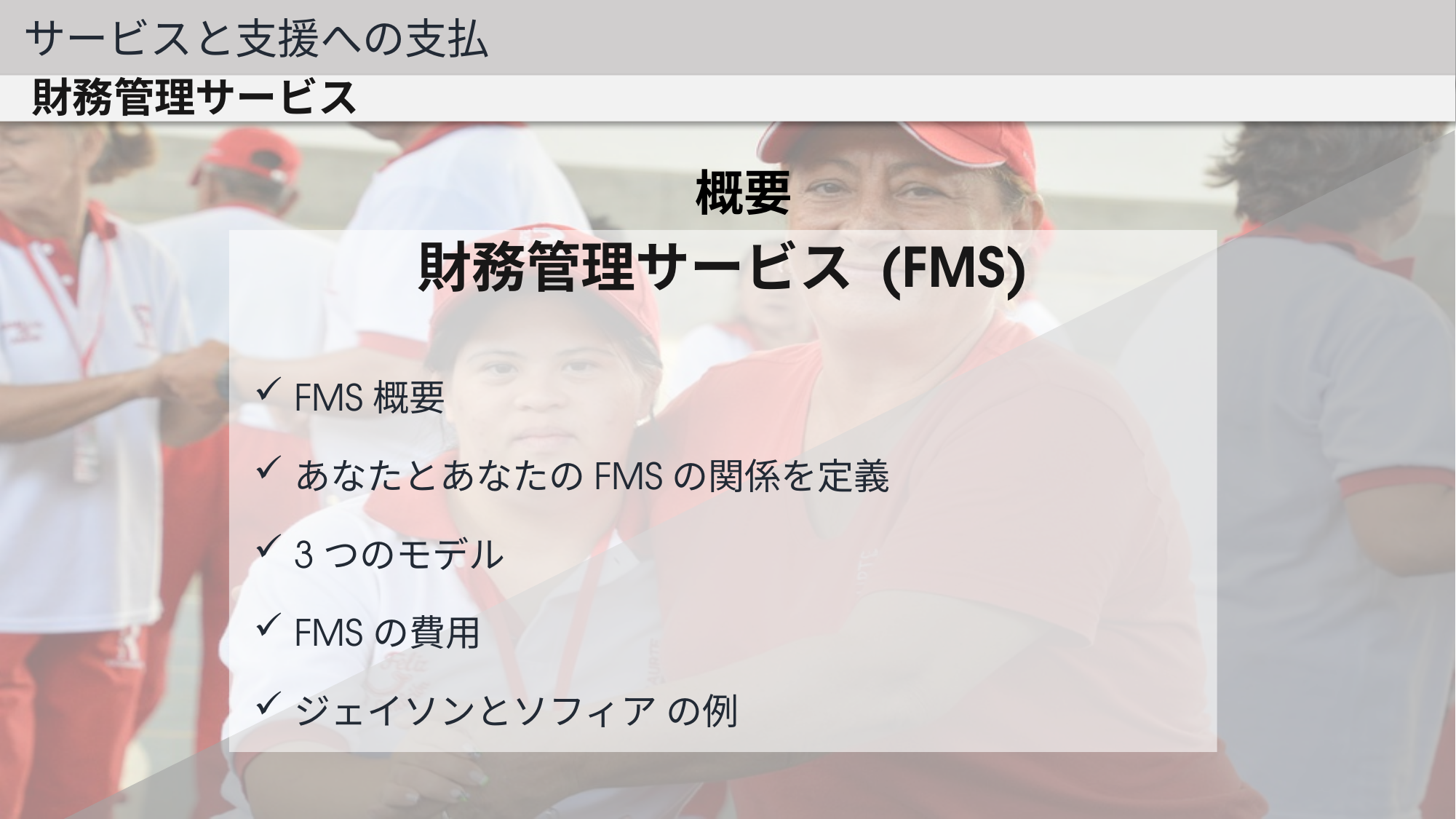

サービスと支援への支払
財務管理サービス
概要

財務管理サービス (FMS)

FMS概要

あなたとあなたのFMSの関係を定義

3つのモデル

FMSの費用

ジェイソンとソフィア の例